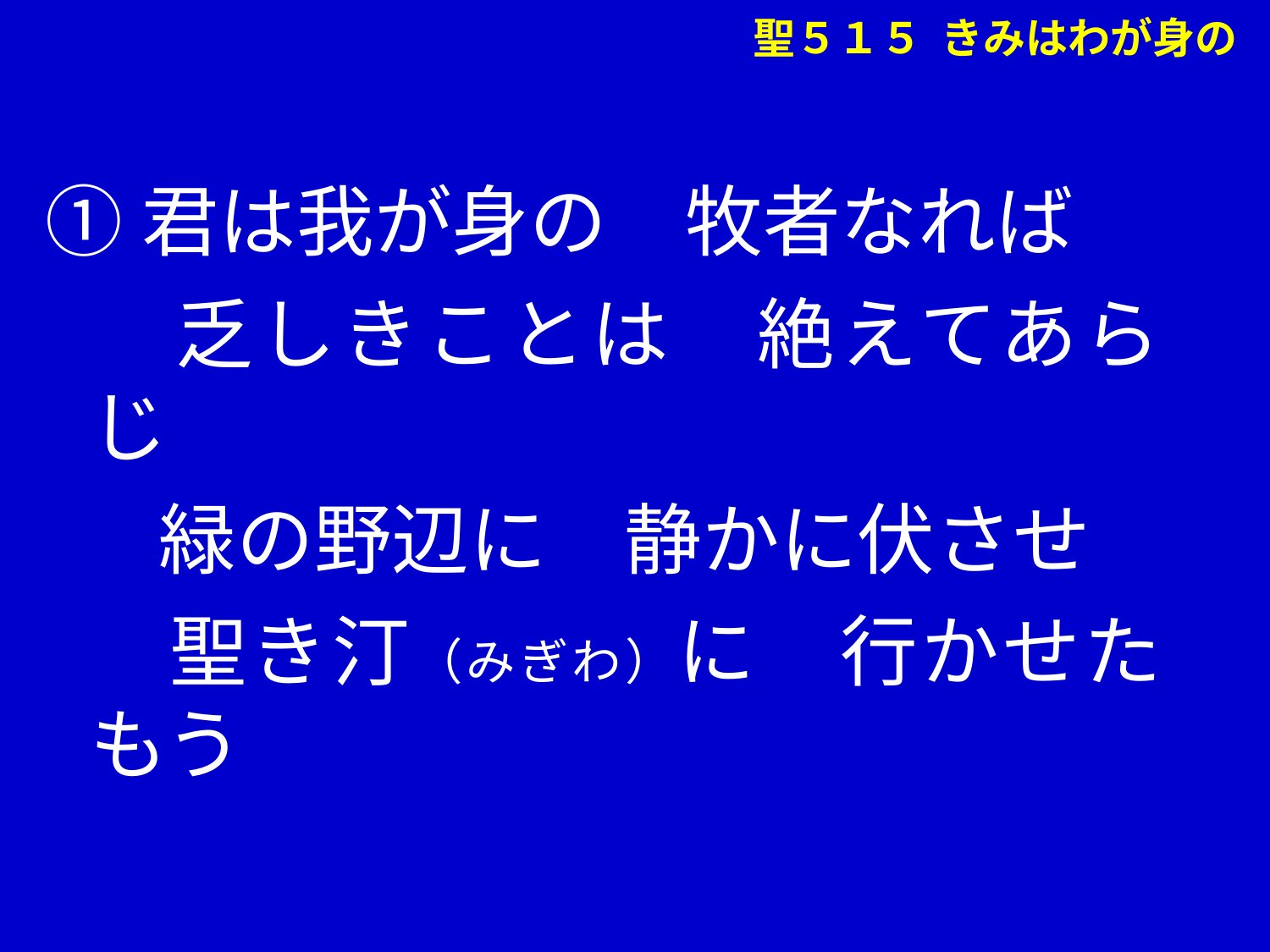

聖５１５  きみはわが身の
①君は我が身の　牧者なれば
 　乏しきことは　絶えてあらじ
 　緑の野辺に　静かに伏させ
 　聖き汀（みぎわ）に　行かせたもう